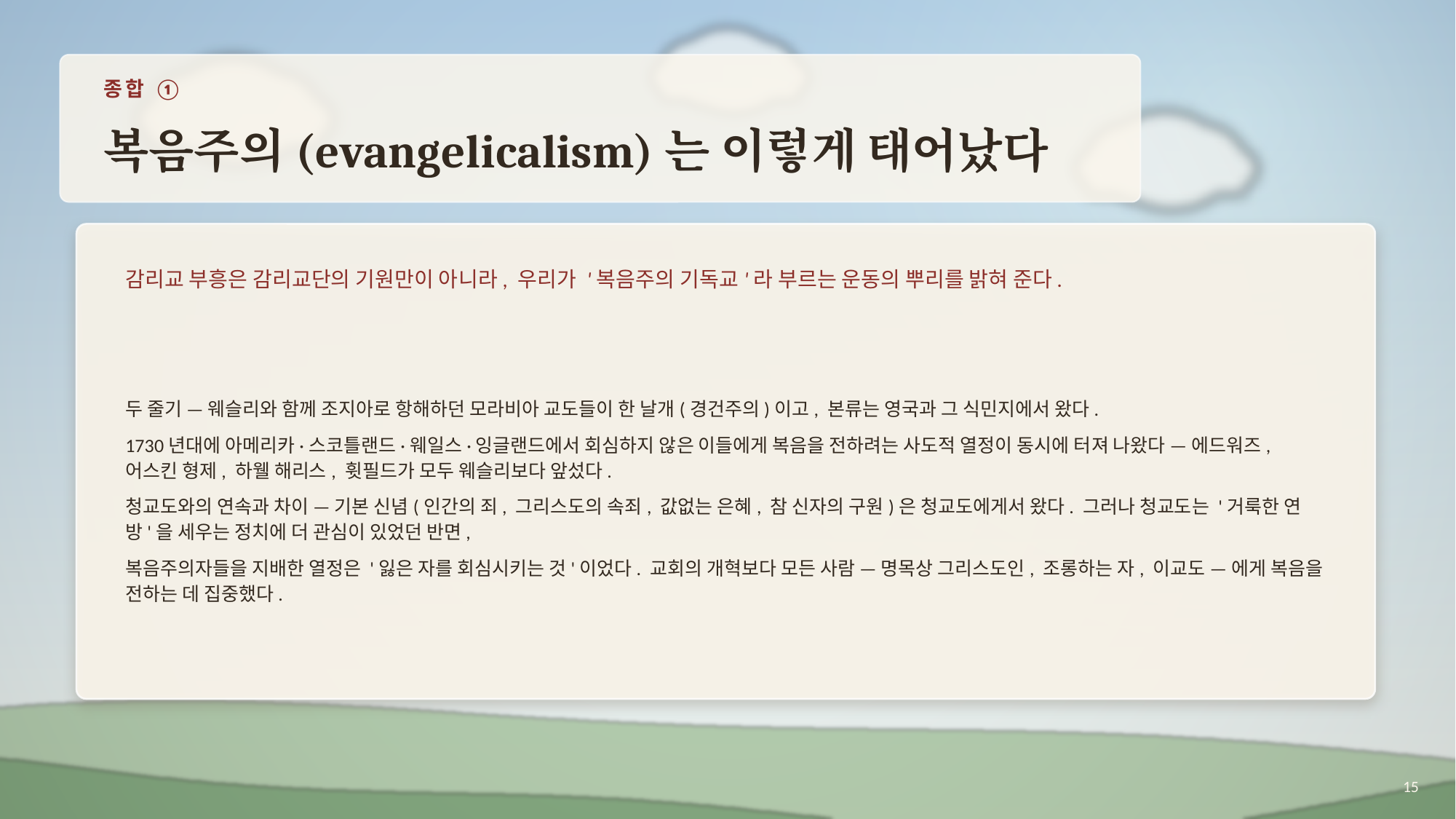

종합 ①
복음주의(evangelicalism)는 이렇게 태어났다

감리교 부흥은 감리교단의 기원만이 아니라, 우리가 '복음주의 기독교'라 부르는 운동의 뿌리를 밝혀 준다.
두 줄기 — 웨슬리와 함께 조지아로 항해하던 모라비아 교도들이 한 날개(경건주의)이고, 본류는 영국과 그 식민지에서 왔다.
1730년대에 아메리카·스코틀랜드·웨일스·잉글랜드에서 회심하지 않은 이들에게 복음을 전하려는 사도적 열정이 동시에 터져 나왔다 — 에드워즈, 어스킨 형제, 하웰 해리스, 휫필드가 모두 웨슬리보다 앞섰다.
청교도와의 연속과 차이 — 기본 신념(인간의 죄, 그리스도의 속죄, 값없는 은혜, 참 신자의 구원)은 청교도에게서 왔다. 그러나 청교도는 '거룩한 연방'을 세우는 정치에 더 관심이 있었던 반면,
복음주의자들을 지배한 열정은 '잃은 자를 회심시키는 것'이었다. 교회의 개혁보다 모든 사람 — 명목상 그리스도인, 조롱하는 자, 이교도 — 에게 복음을 전하는 데 집중했다.
15